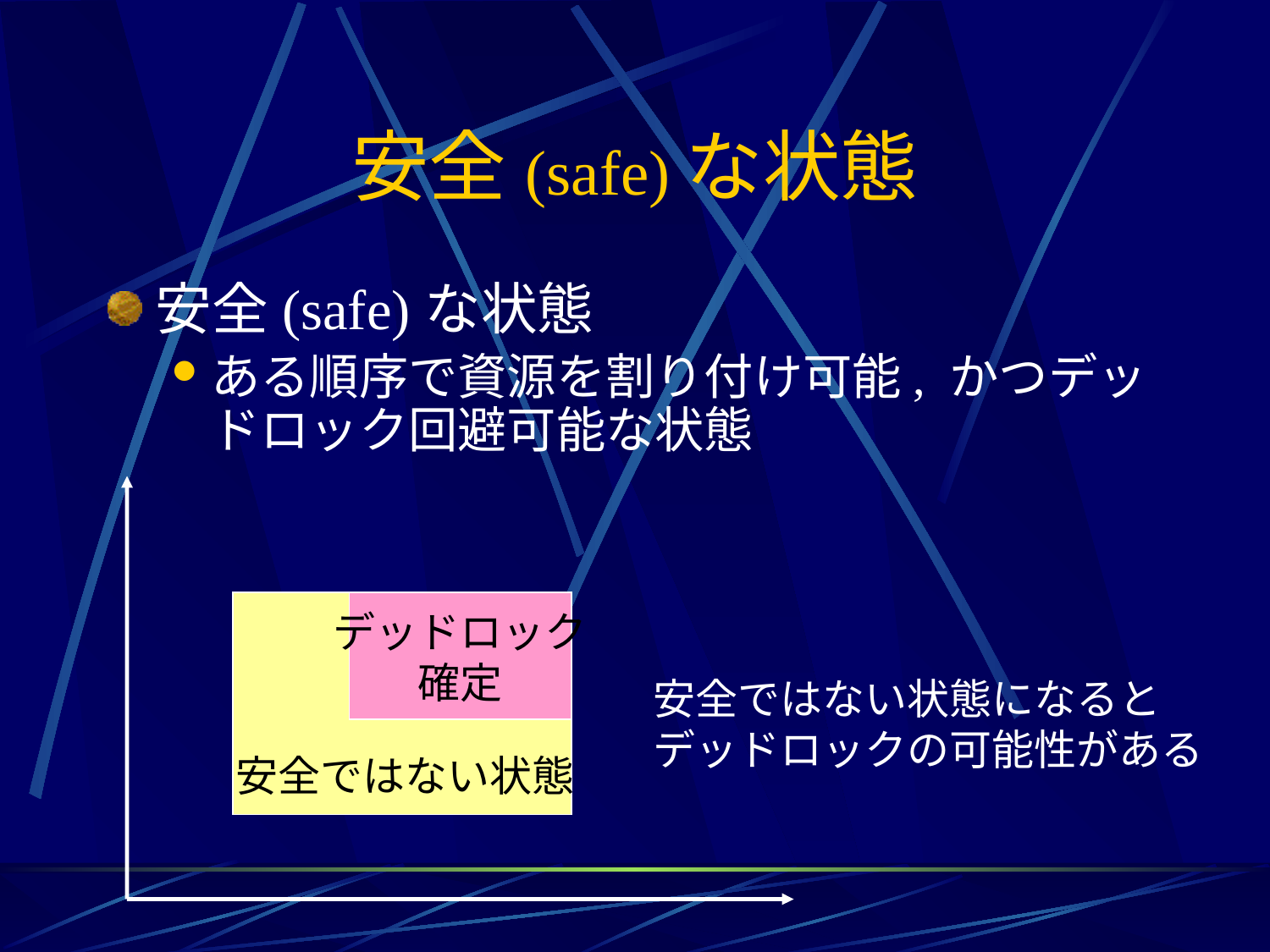

# 安全(safe)な状態
安全(safe)な状態
ある順序で資源を割り付け可能, かつデッドロック回避可能な状態

安全ではない状態
デッドロック
確定
安全ではない状態になると
デッドロックの可能性がある